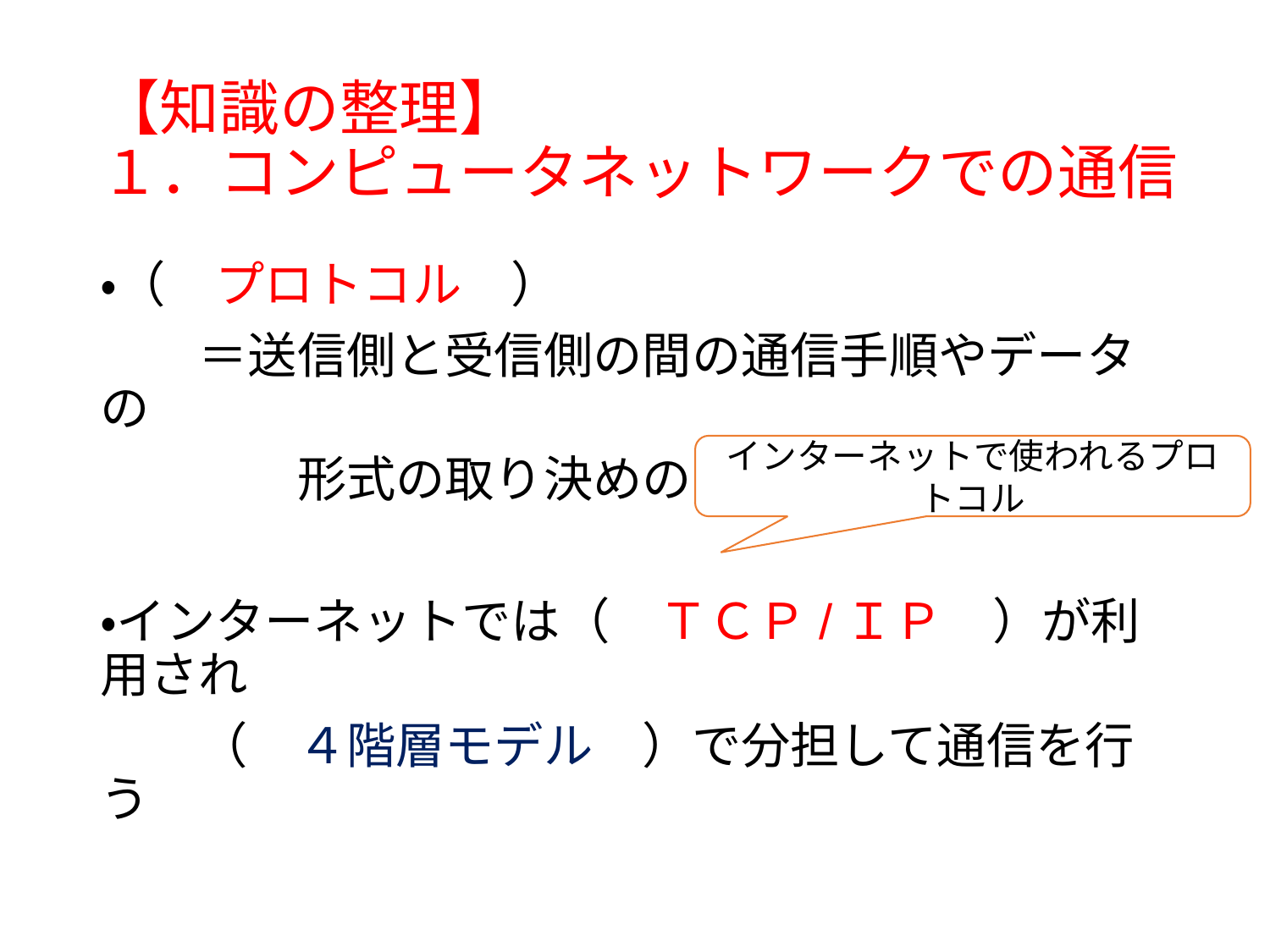

# 【知識の整理】 １．コンピュータネットワークでの通信
・（　プロトコル　）
　　＝送信側と受信側の間の通信手順やデータの
　　　　形式の取り決めのこと

・インターネットでは（　ＴＣＰ/ＩＰ　）が利用され
　　（　４階層モデル　）で分担して通信を行う

インターネットで使われるプロトコル